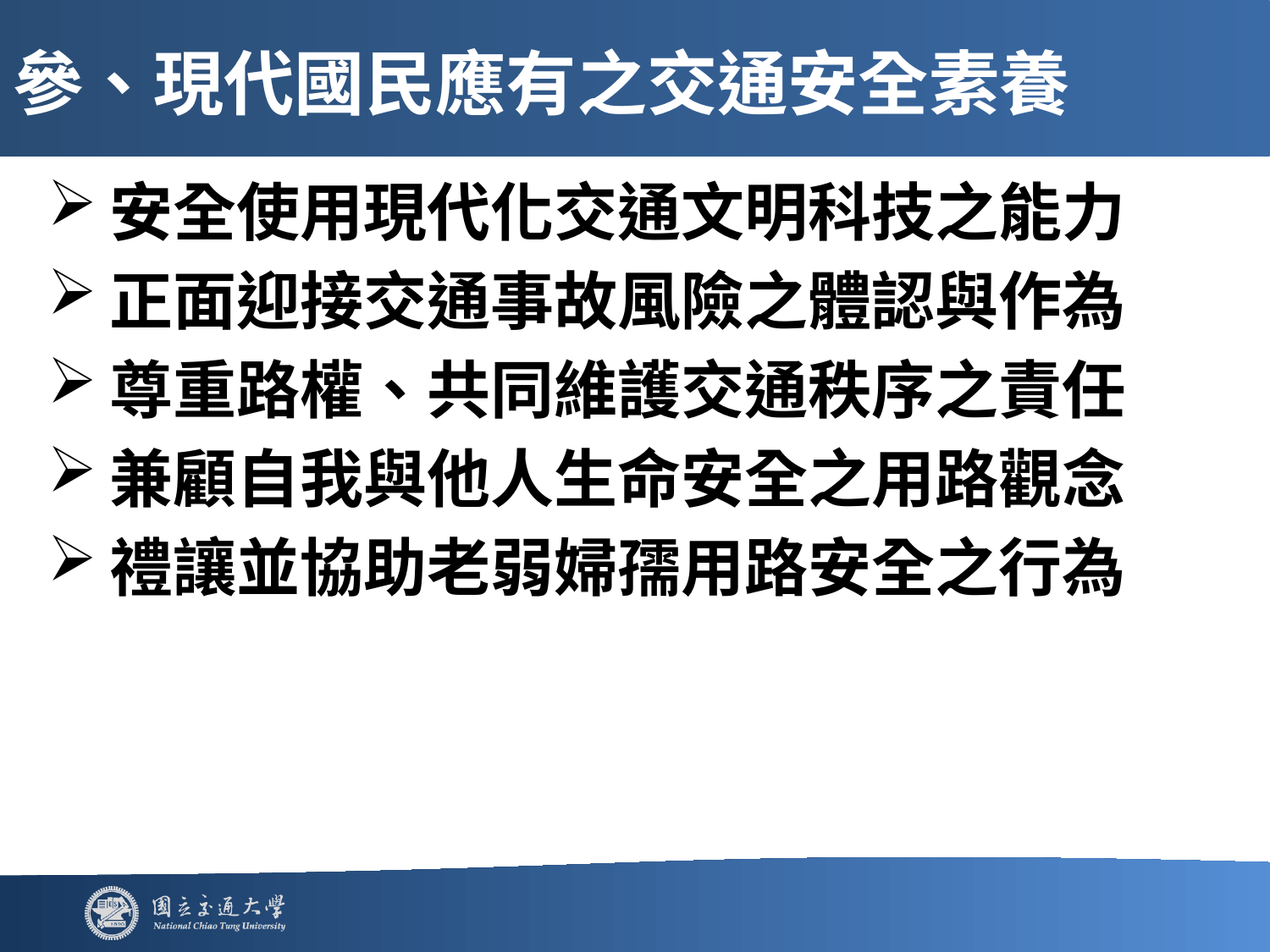

# 參、現代國民應有之交通安全素養
安全使用現代化交通文明科技之能力
正面迎接交通事故風險之體認與作為
尊重路權、共同維護交通秩序之責任
兼顧自我與他人生命安全之用路觀念
禮讓並協助老弱婦孺用路安全之行為